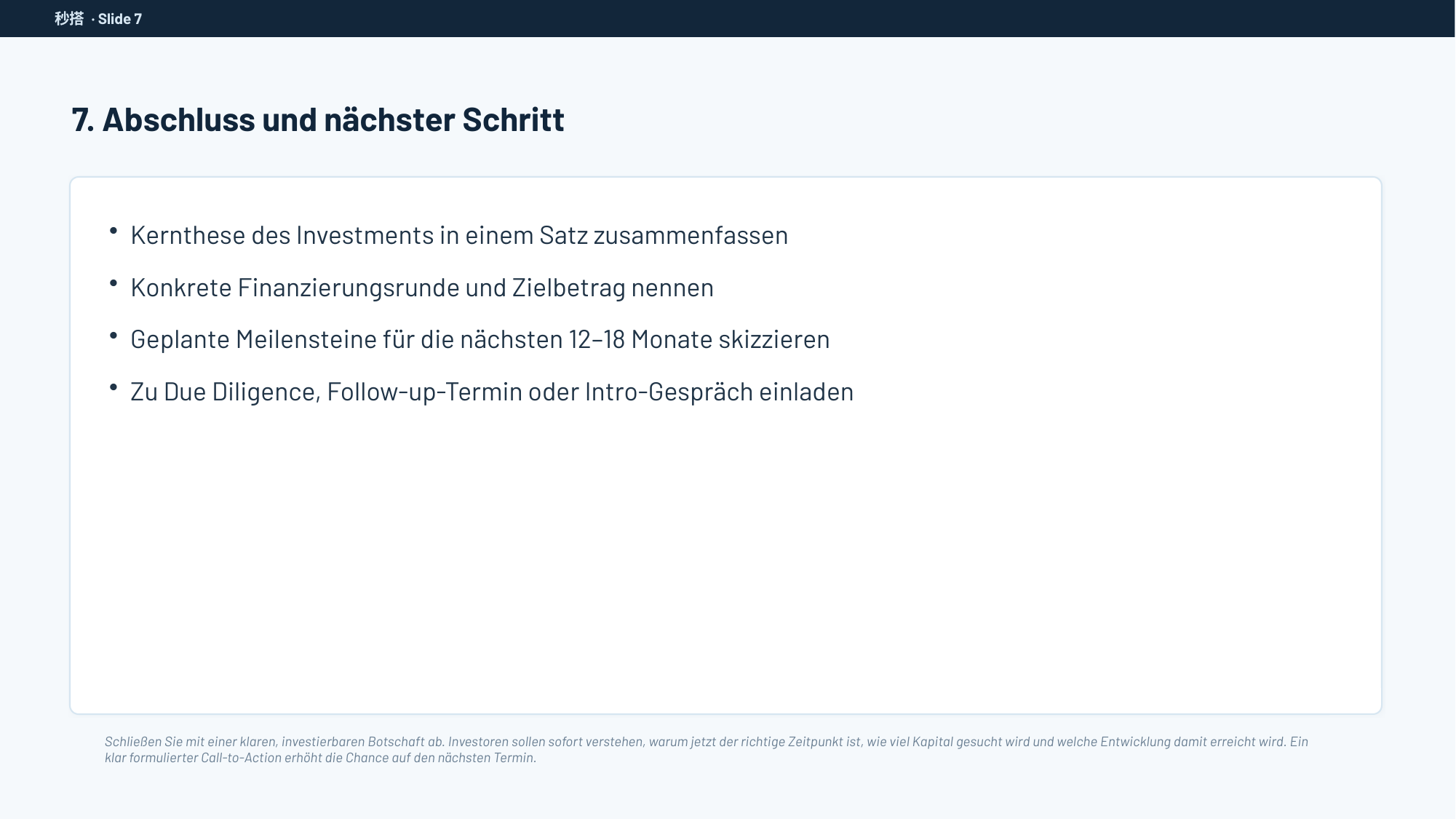

秒搭 · Slide 7
7. Abschluss und nächster Schritt

Kernthese des Investments in einem Satz zusammenfassen
Konkrete Finanzierungsrunde und Zielbetrag nennen
Geplante Meilensteine für die nächsten 12–18 Monate skizzieren
Zu Due Diligence, Follow-up-Termin oder Intro-Gespräch einladen
Schließen Sie mit einer klaren, investierbaren Botschaft ab. Investoren sollen sofort verstehen, warum jetzt der richtige Zeitpunkt ist, wie viel Kapital gesucht wird und welche Entwicklung damit erreicht wird. Ein klar formulierter Call-to-Action erhöht die Chance auf den nächsten Termin.